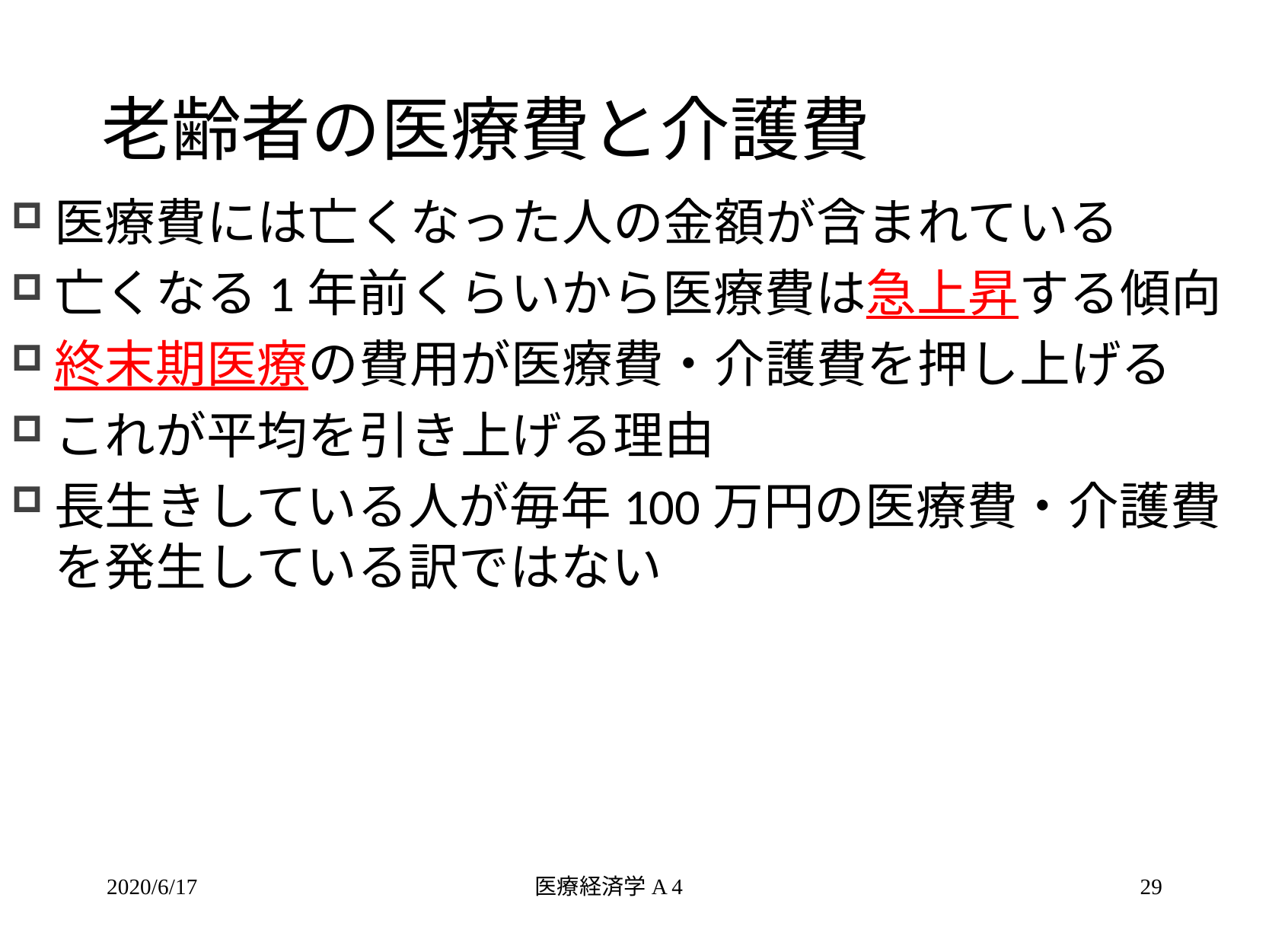

# 老齢者の医療費と介護費
医療費には亡くなった人の金額が含まれている
亡くなる1年前くらいから医療費は急上昇する傾向
終末期医療の費用が医療費・介護費を押し上げる
これが平均を引き上げる理由
長生きしている人が毎年100万円の医療費・介護費を発生している訳ではない

2020/6/17
医療経済学A 4
29